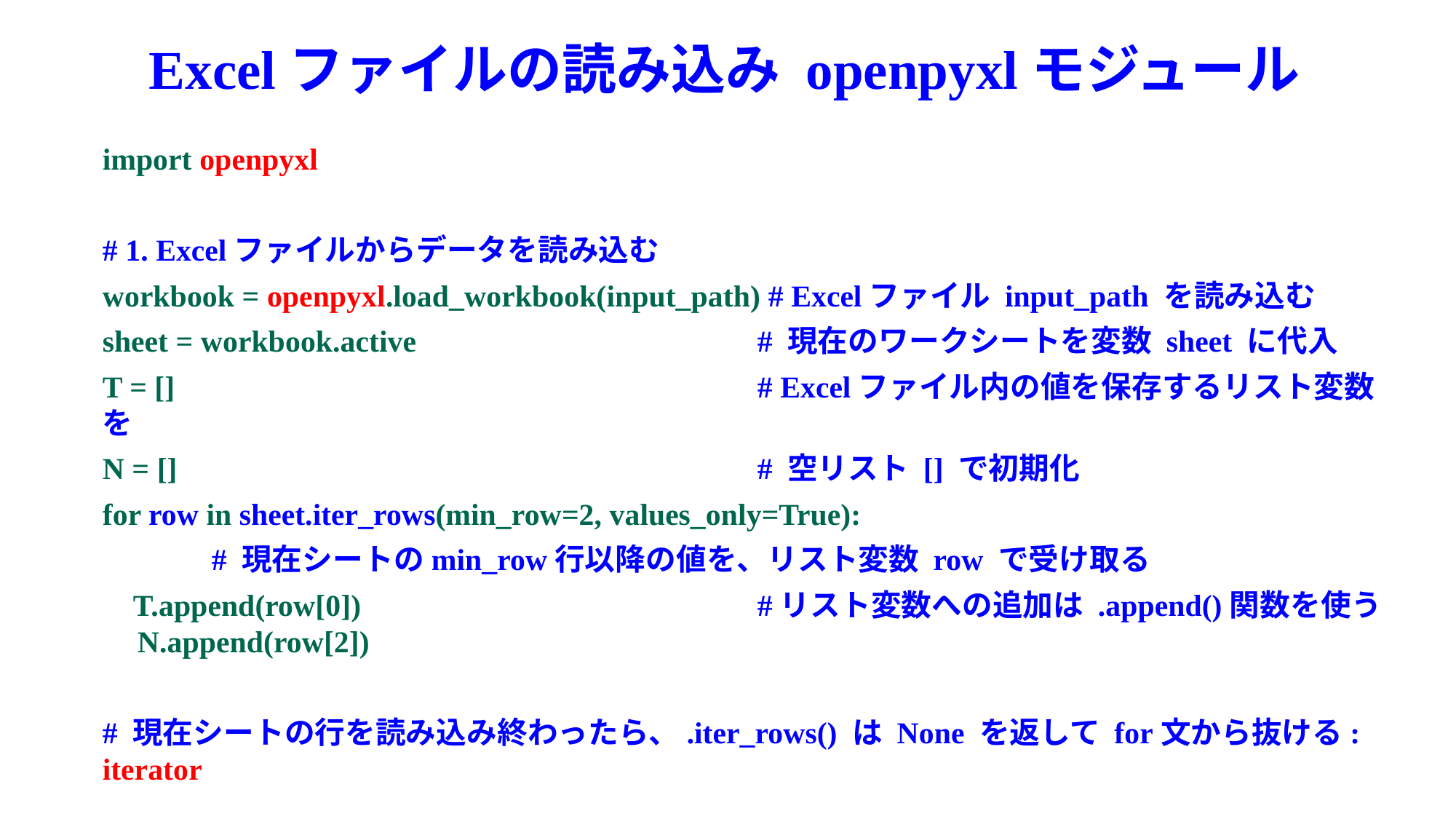

# Excelファイルの読み込み openpyxlモジュール
import openpyxl

# 1. Excelファイルからデータを読み込む
workbook = openpyxl.load_workbook(input_path) # Excelファイル input_path を読み込む
sheet = workbook.active   			# 現在のワークシートを変数 sheet に代入
T = [] 			　　　			# Excelファイル内の値を保存するリスト変数を
N = []			　　　			# 空リスト [] で初期化
for row in sheet.iter_rows(min_row=2, values_only=True):
	# 現在シートのmin_row行以降の値を、リスト変数 row で受け取る
    T.append(row[0])		 		#リスト変数への追加は .append()関数を使う
    N.append(row[2])

# 現在シートの行を読み込み終わったら、.iter_rows() は None を返して for文から抜ける: iterator